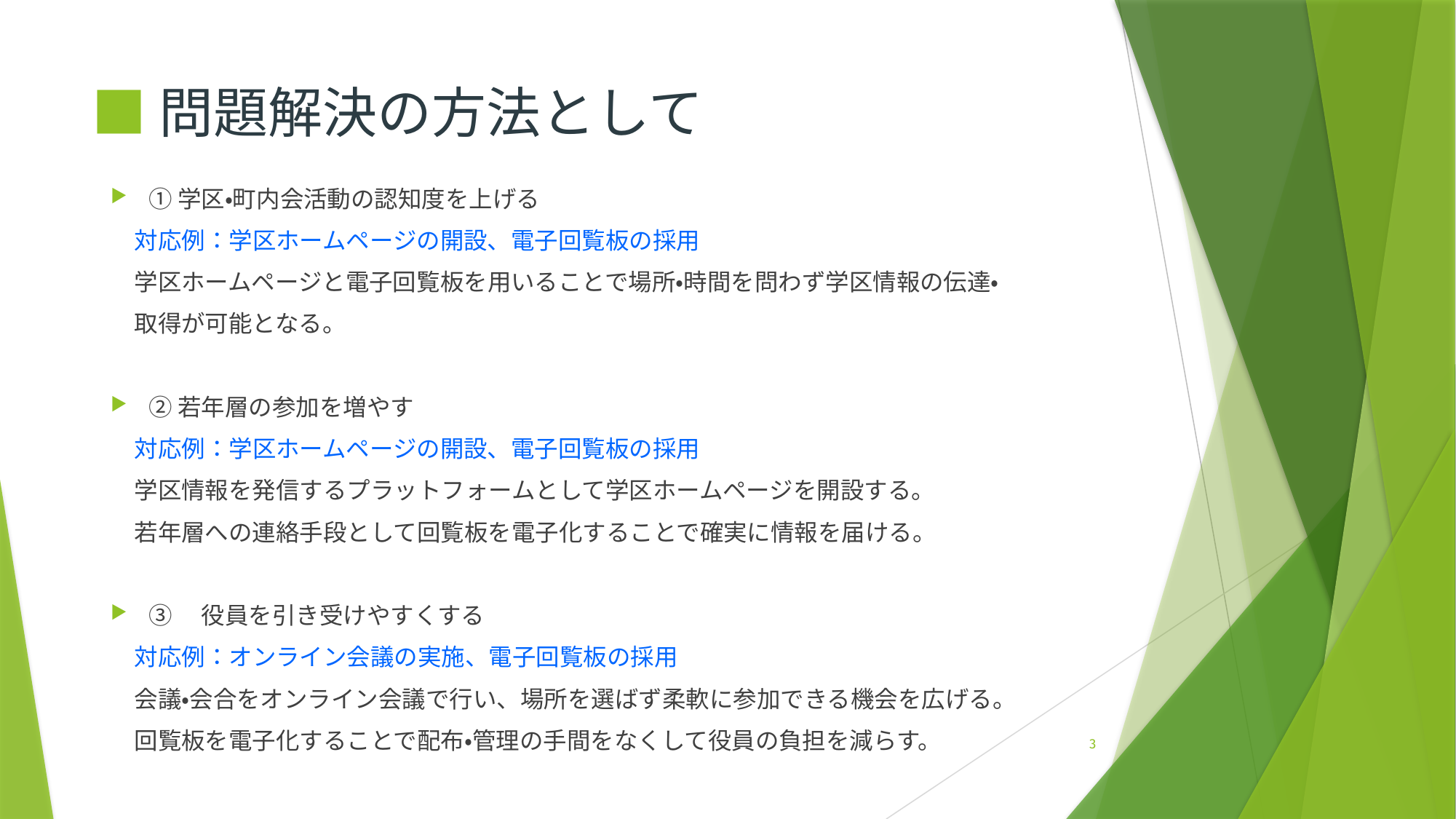

# ■問題解決の方法として
①学区・町内会活動の認知度を上げる
　対応例：学区ホームページの開設、電子回覧板の採用
　学区ホームページと電子回覧板を用いることで場所・時間を問わず学区情報の伝達・
　取得が可能となる。

②若年層の参加を増やす
　対応例：学区ホームページの開設、電子回覧板の採用
　学区情報を発信するプラットフォームとして学区ホームページを開設する。
　若年層への連絡手段として回覧板を電子化することで確実に情報を届ける。

③　役員を引き受けやすくする
　対応例：オンライン会議の実施、電子回覧板の採用
　会議・会合をオンライン会議で行い、場所を選ばず柔軟に参加できる機会を広げる。
　回覧板を電子化することで配布・管理の手間をなくして役員の負担を減らす。
3